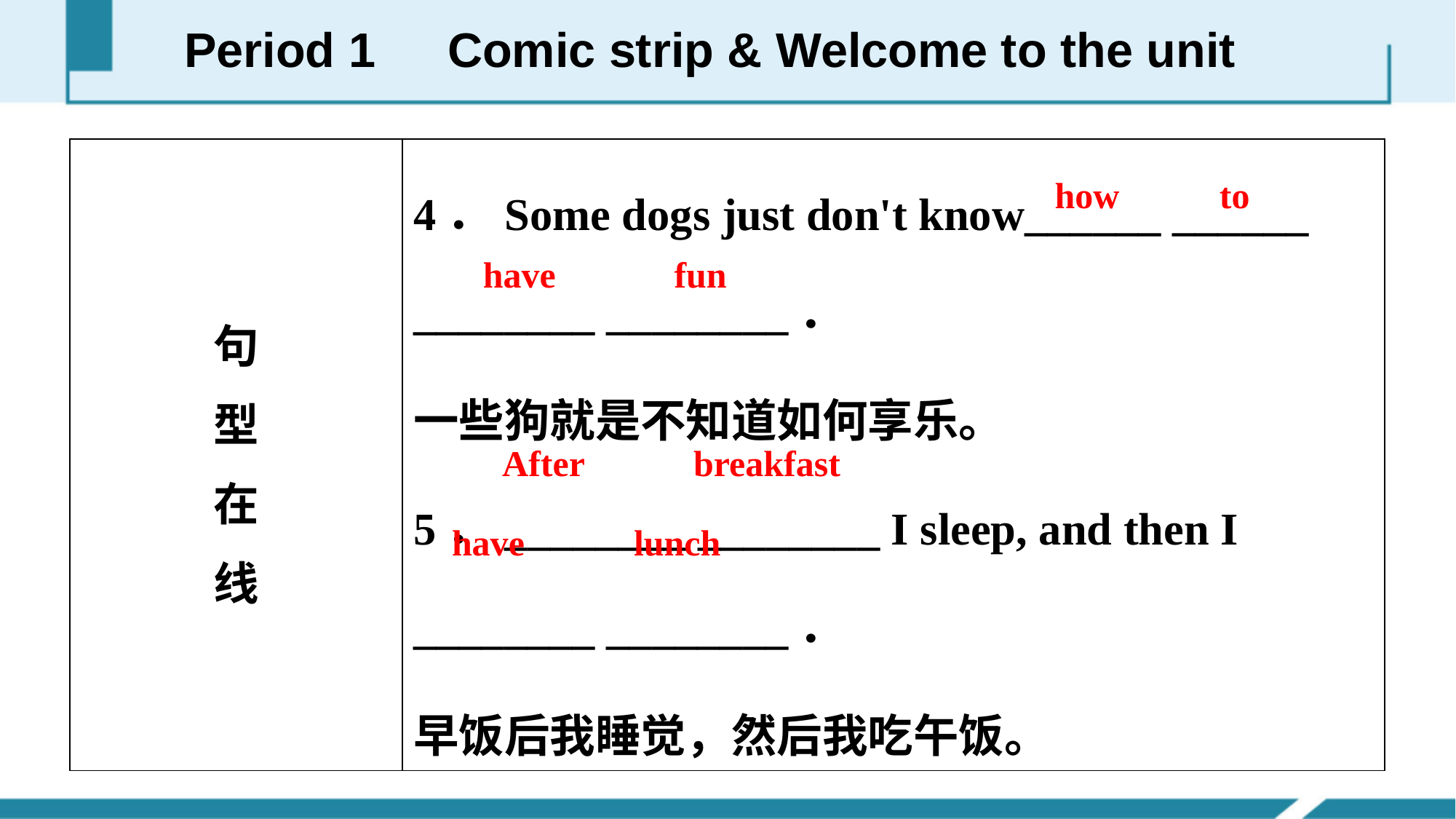

Period 1　Comic strip & Welcome to the unit
| 句 型 在 线 | 4．Some dogs just don't know\_\_\_\_\_\_ \_\_\_\_\_\_ \_\_\_\_\_\_\_\_ \_\_\_\_\_\_\_\_． 一些狗就是不知道如何享乐。 5．\_\_\_\_\_\_\_\_ \_\_\_\_\_\_\_\_ I sleep, and then I \_\_\_\_\_\_\_\_ \_\_\_\_\_\_\_\_． 早饭后我睡觉，然后我吃午饭。 |
| --- | --- |
how           to
have             fun

 After            breakfast
have            lunch